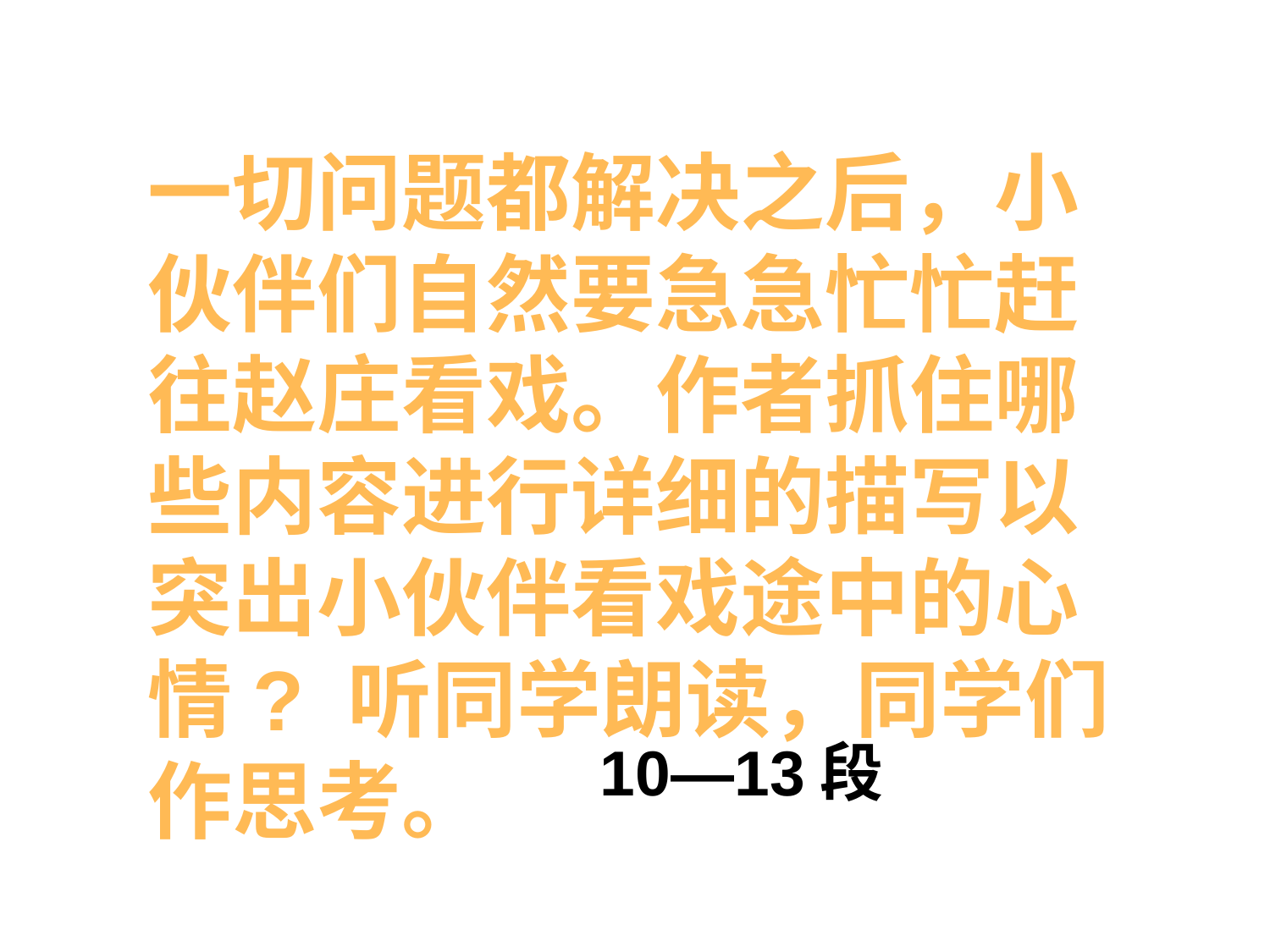

一切问题都解决之后，小伙伴们自然要急急忙忙赶往赵庄看戏。作者抓住哪些内容进行详细的描写以突出小伙伴看戏途中的心情? 听同学朗读，同学们作思考。
10—13段